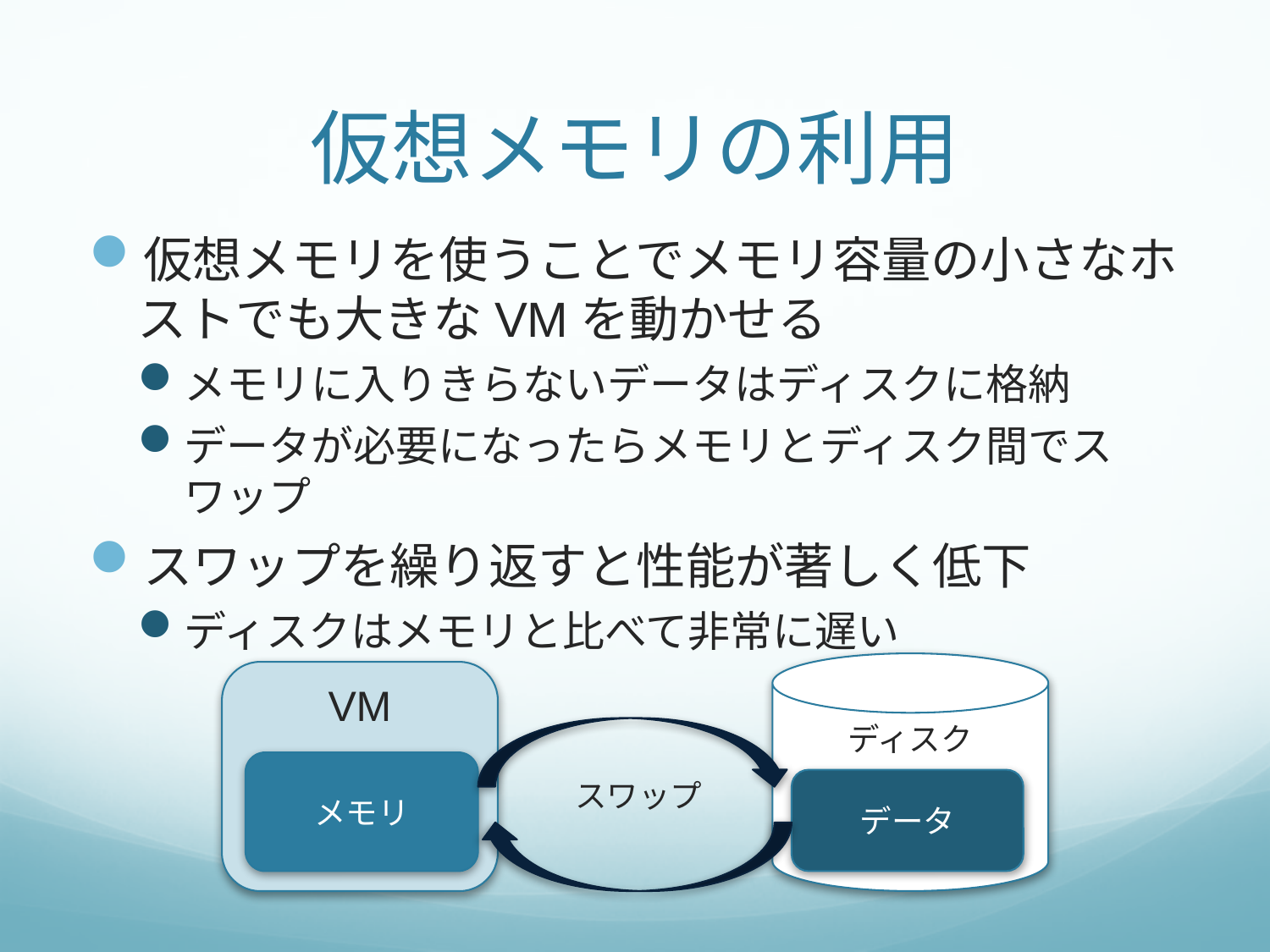

# 仮想メモリの利用
仮想メモリを使うことでメモリ容量の小さなホストでも大きなVMを動かせる
メモリに入りきらないデータはディスクに格納
データが必要になったらメモリとディスク間でスワップ
スワップを繰り返すと性能が著しく低下
ディスクはメモリと比べて非常に遅い
ディスク
VM

メモリ
スワップ
データ

ディスク